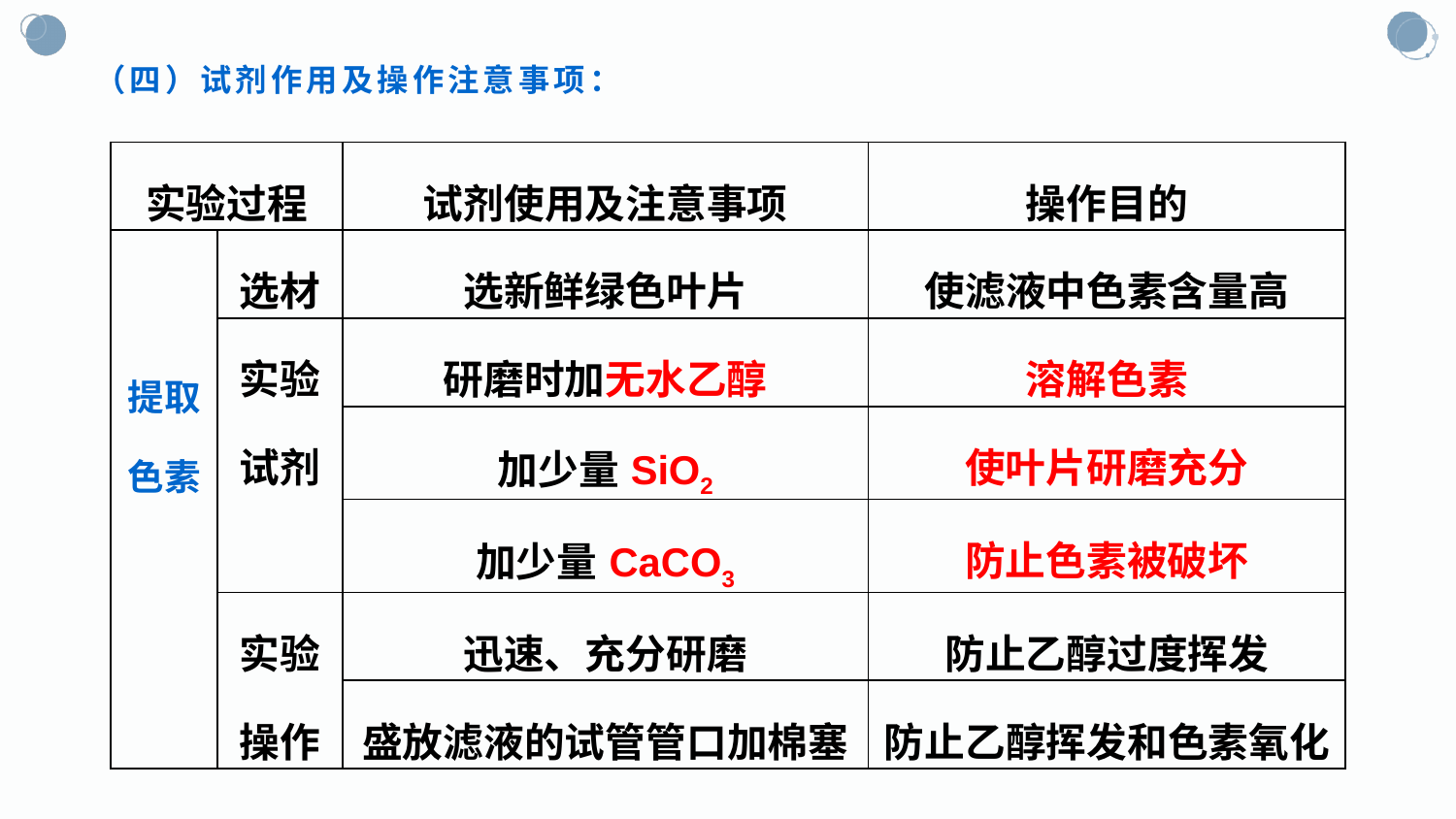

# （四）试剂作用及操作注意事项：
| 实验过程 |  | 试剂使用及注意事项 | 操作目的 |
| --- | --- | --- | --- |
| 提取 色素 | 选材 | 选新鲜绿色叶片 | 使滤液中色素含量高 |
|  | 实验 试剂 | 研磨时加无水乙醇 | 溶解色素 |
|  |  | 加少量SiO2 | 使叶片研磨充分 |
|  |  | 加少量CaCO3 | 防止色素被破坏 |
|  | 实验 操作 | 迅速、充分研磨 | 防止乙醇过度挥发 |
|  |  | 盛放滤液的试管管口加棉塞 | 防止乙醇挥发和色素氧化 |